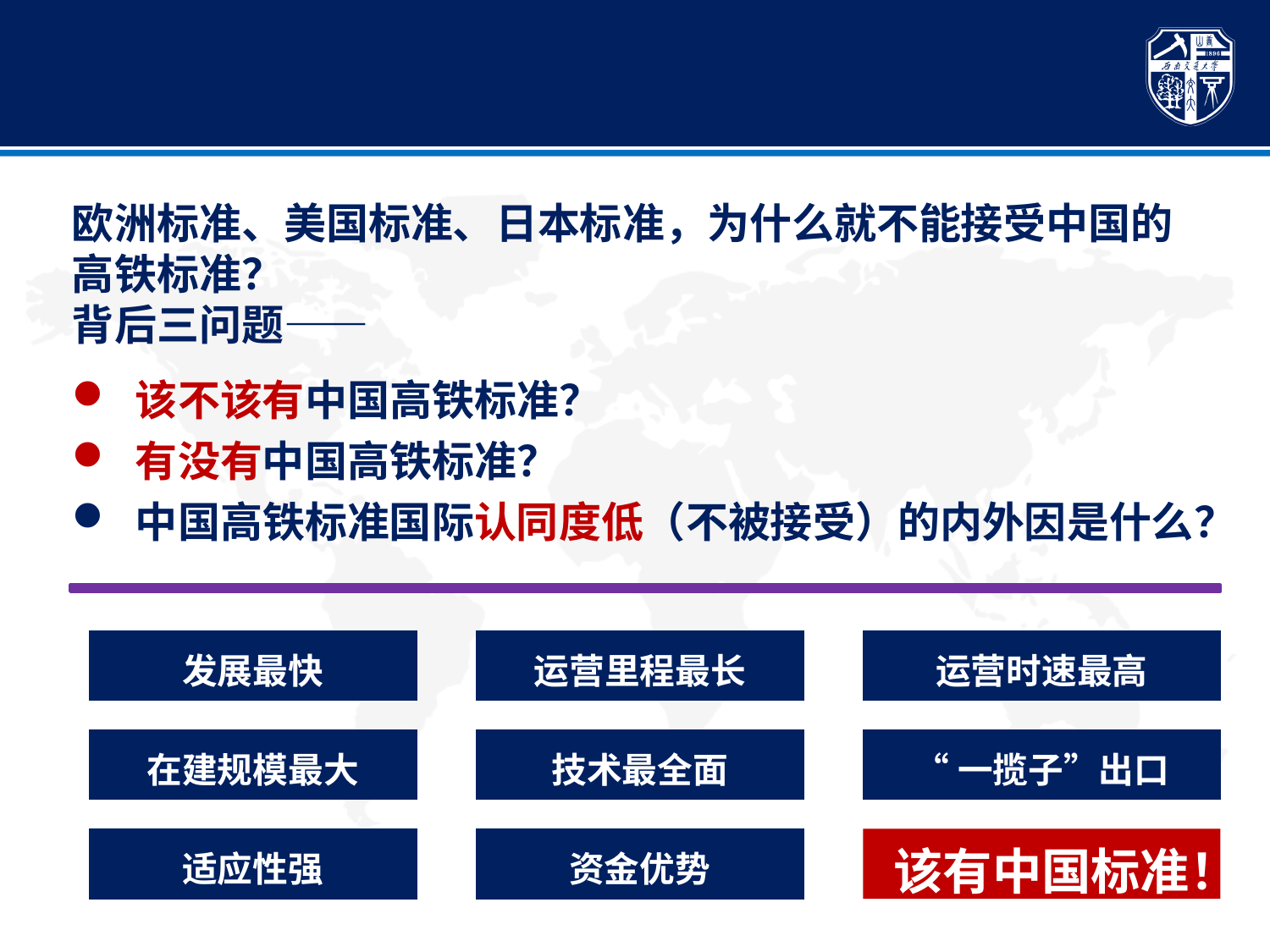

5.   知识产权与铁路标准
欧洲标准、美国标准、日本标准，为什么就不能接受中国的高铁标准？
背后三问题——
该不该有中国高铁标准？
有没有中国高铁标准？
中国高铁标准国际认同度低（不被接受）的内外因是什么？
发展最快
运营里程最长
运营时速最高
在建规模最大
技术最全面
“一揽子”出口
适应性强
资金优势
该有中国标准！